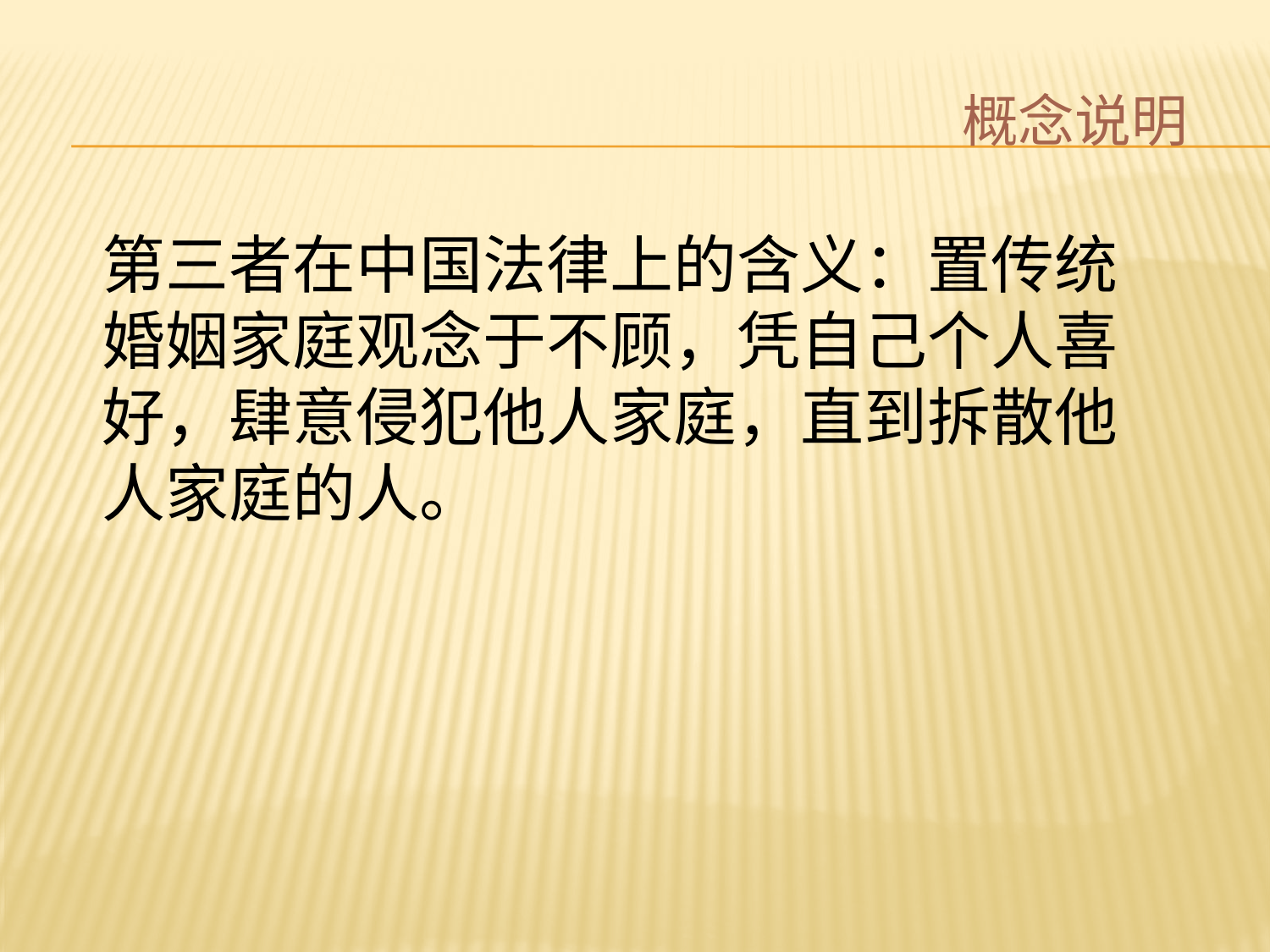

#
概念说明
第三者在中国法律上的含义：置传统婚姻家庭观念于不顾，凭自己个人喜好，肆意侵犯他人家庭，直到拆散他人家庭的人。